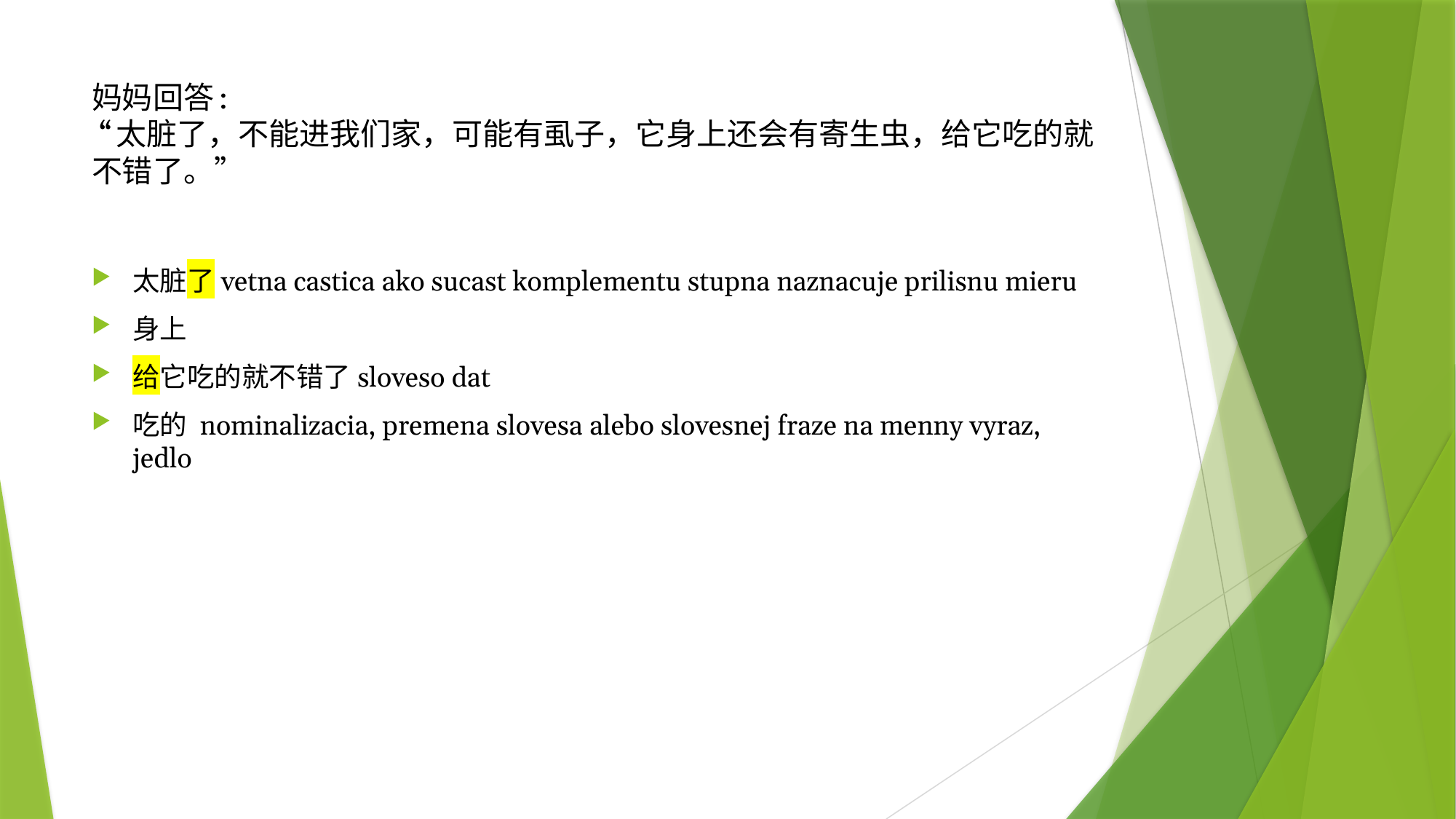

# 妈妈回答:  “太脏了，不能进我们家，可能有虱子，它身上还会有寄生虫，给它吃的就不错了。”
太脏了vetna castica ako sucast komplementu stupna naznacuje prilisnu mieru
身上
给它吃的就不错了sloveso dat
吃的 nominalizacia, premena slovesa alebo slovesnej fraze na menny vyraz, jedlo